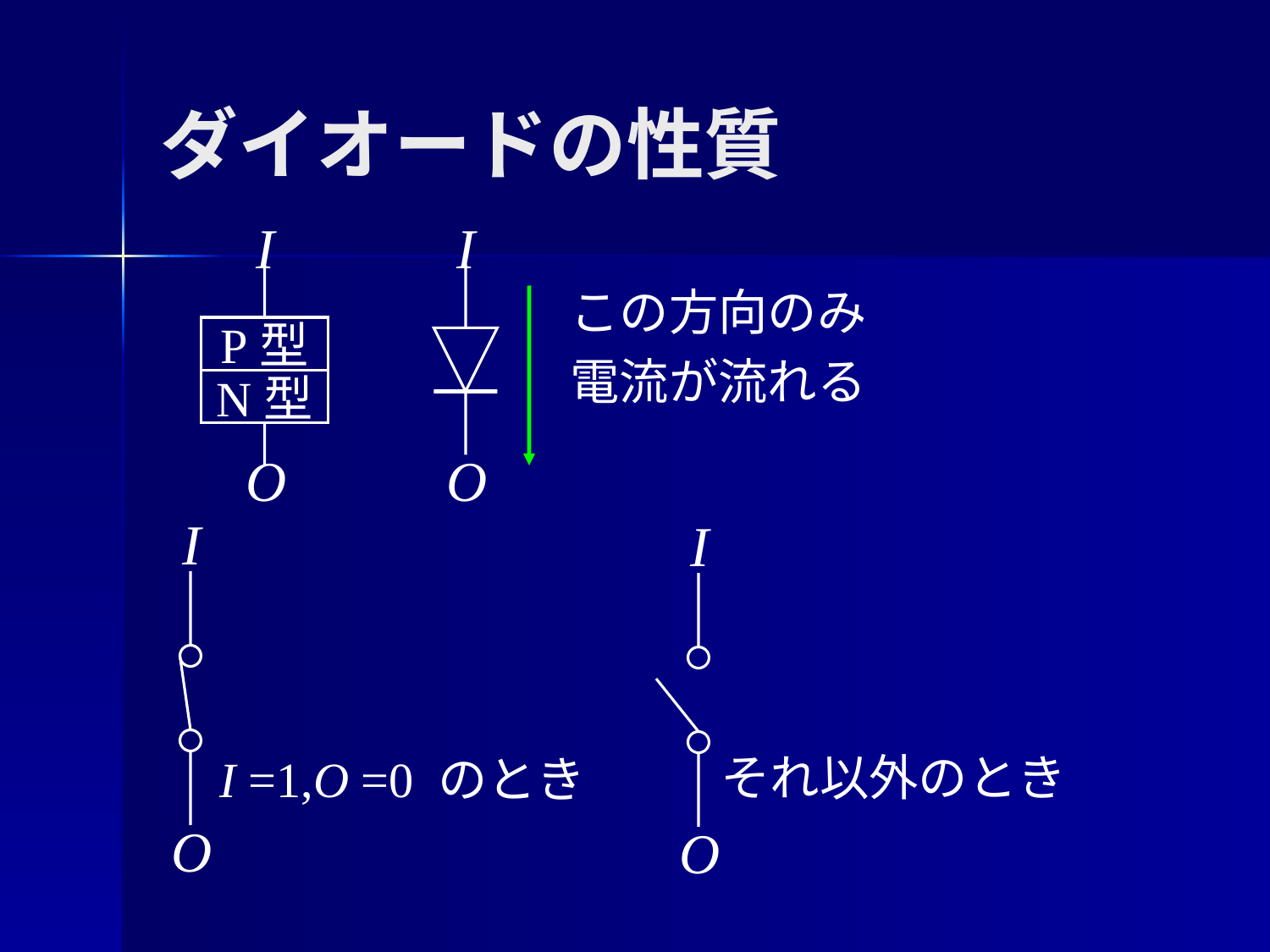

# ダイオードの性質
I
I

この方向のみ
電流が流れる

P型

N型

O
O
I
I

それ以外のとき
I =1,O =0 のとき

O
O